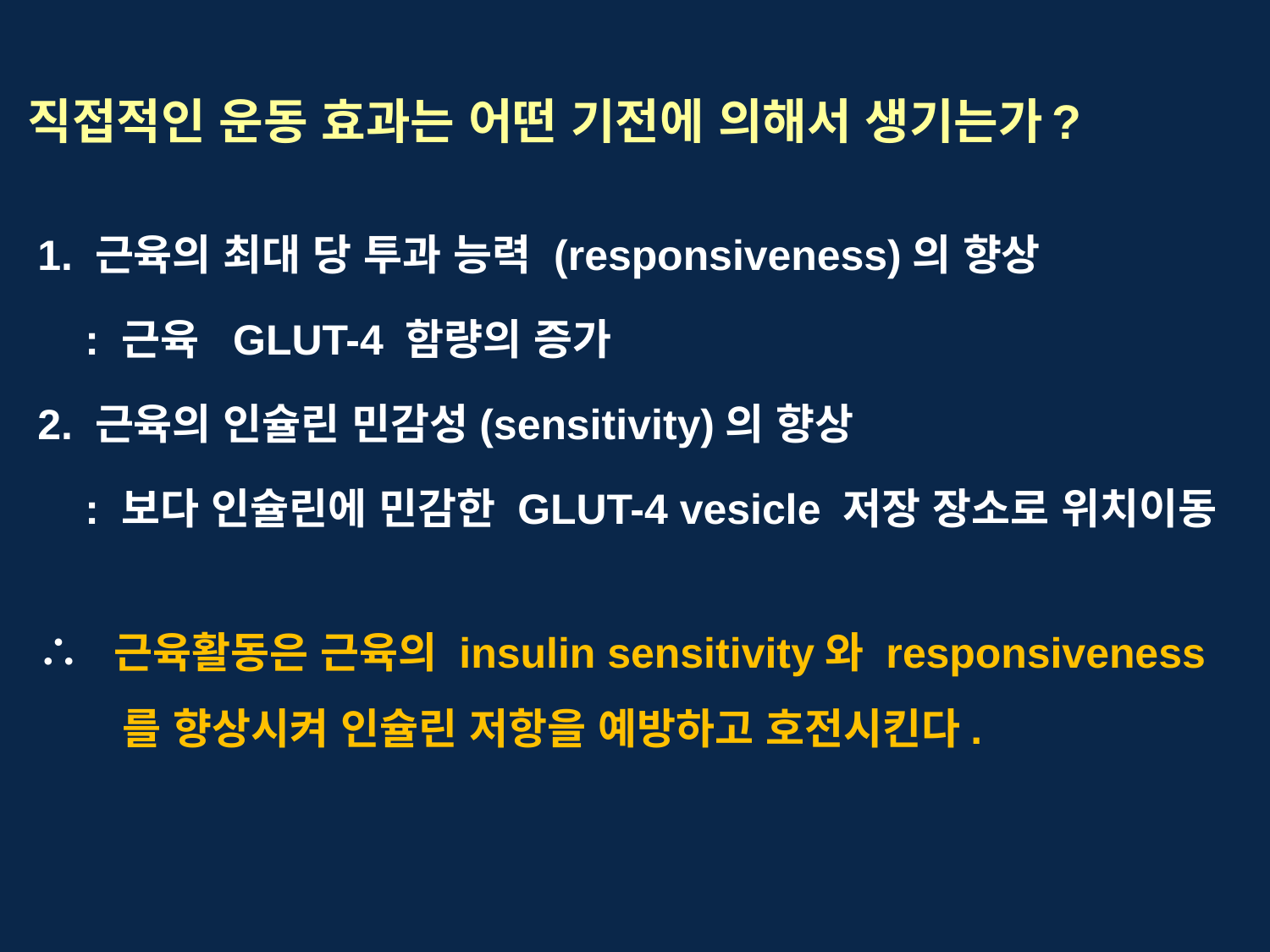

# 직접적인 운동 효과는 어떤 기전에 의해서 생기는가?
1. 근육의 최대 당 투과 능력 (responsiveness)의 향상
    : 근육  GLUT-4 함량의 증가
2. 근육의 인슐린 민감성(sensitivity)의 향상
    : 보다 인슐린에 민감한 GLUT-4 vesicle 저장 장소로 위치이동

∴  근육활동은 근육의 insulin sensitivity와 responsiveness 를 향상시켜 인슐린 저항을 예방하고 호전시킨다.